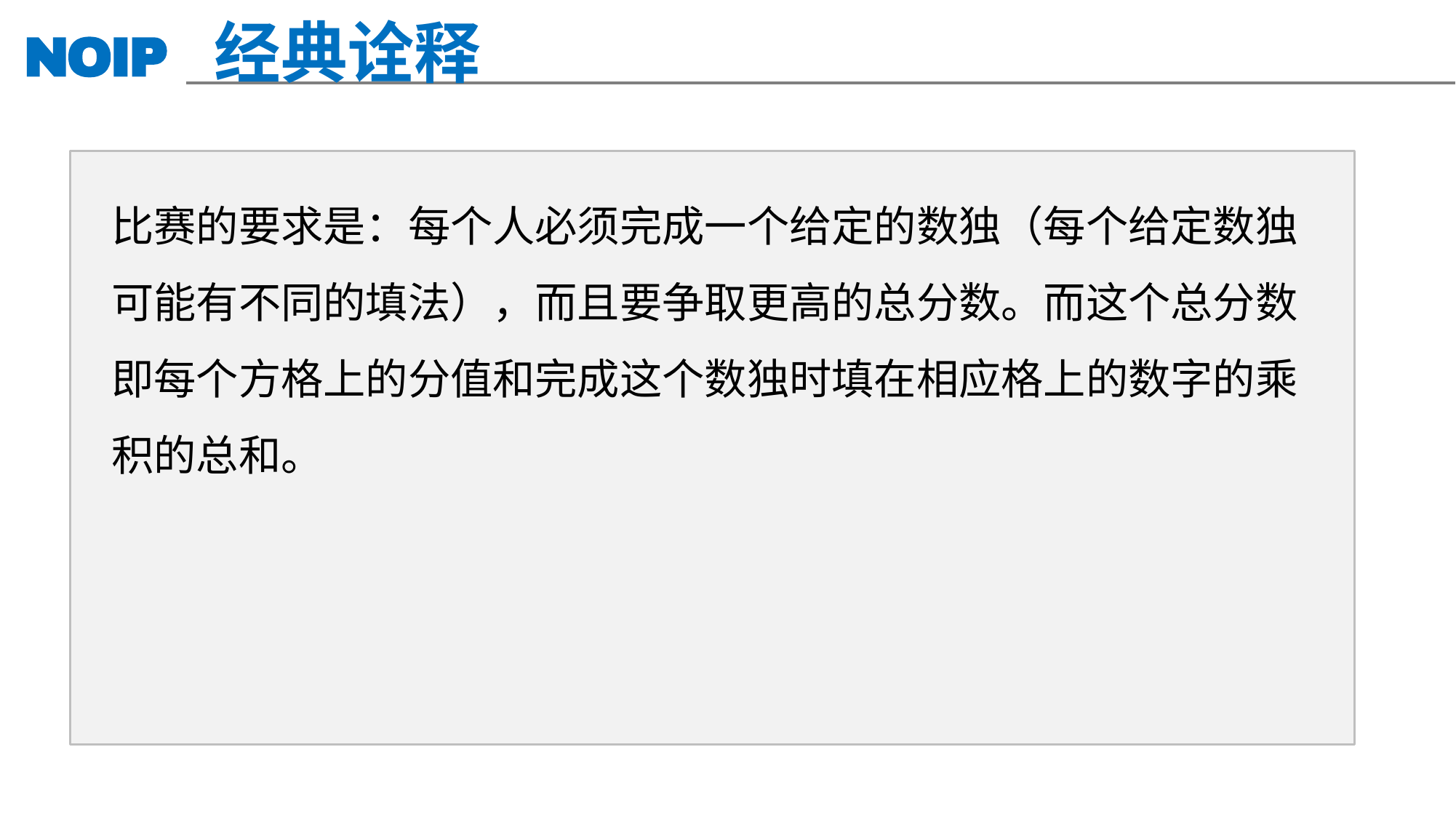

经典诠释

比赛的要求是：每个人必须完成一个给定的数独（每个给定数独可能有不同的填法），而且要争取更高的总分数。而这个总分数即每个方格上的分值和完成这个数独时填在相应格上的数字的乘积的总和。